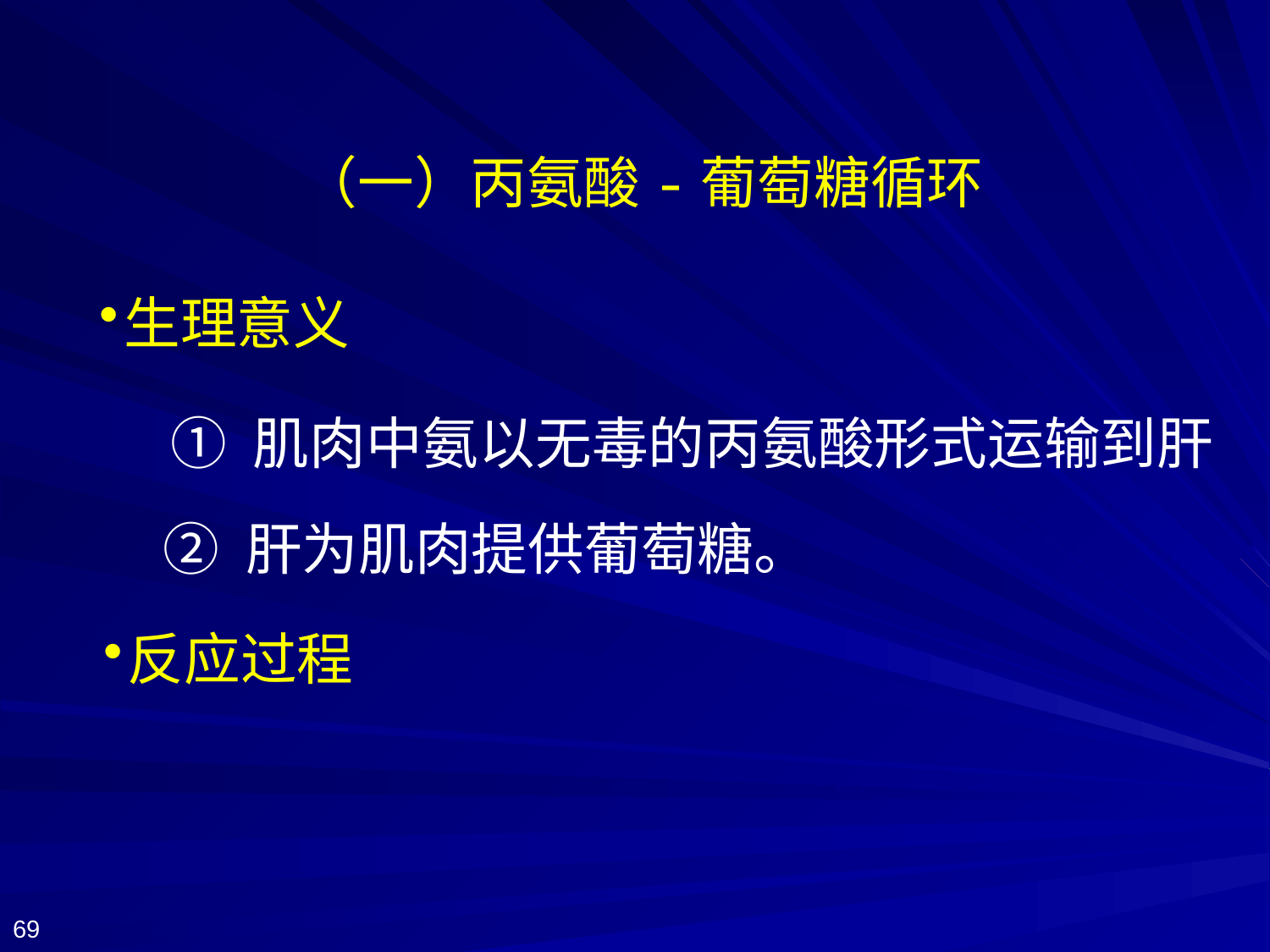

（一）丙氨酸-葡萄糖循环
生理意义
① 肌肉中氨以无毒的丙氨酸形式运输到肝
② 肝为肌肉提供葡萄糖。
反应过程
69